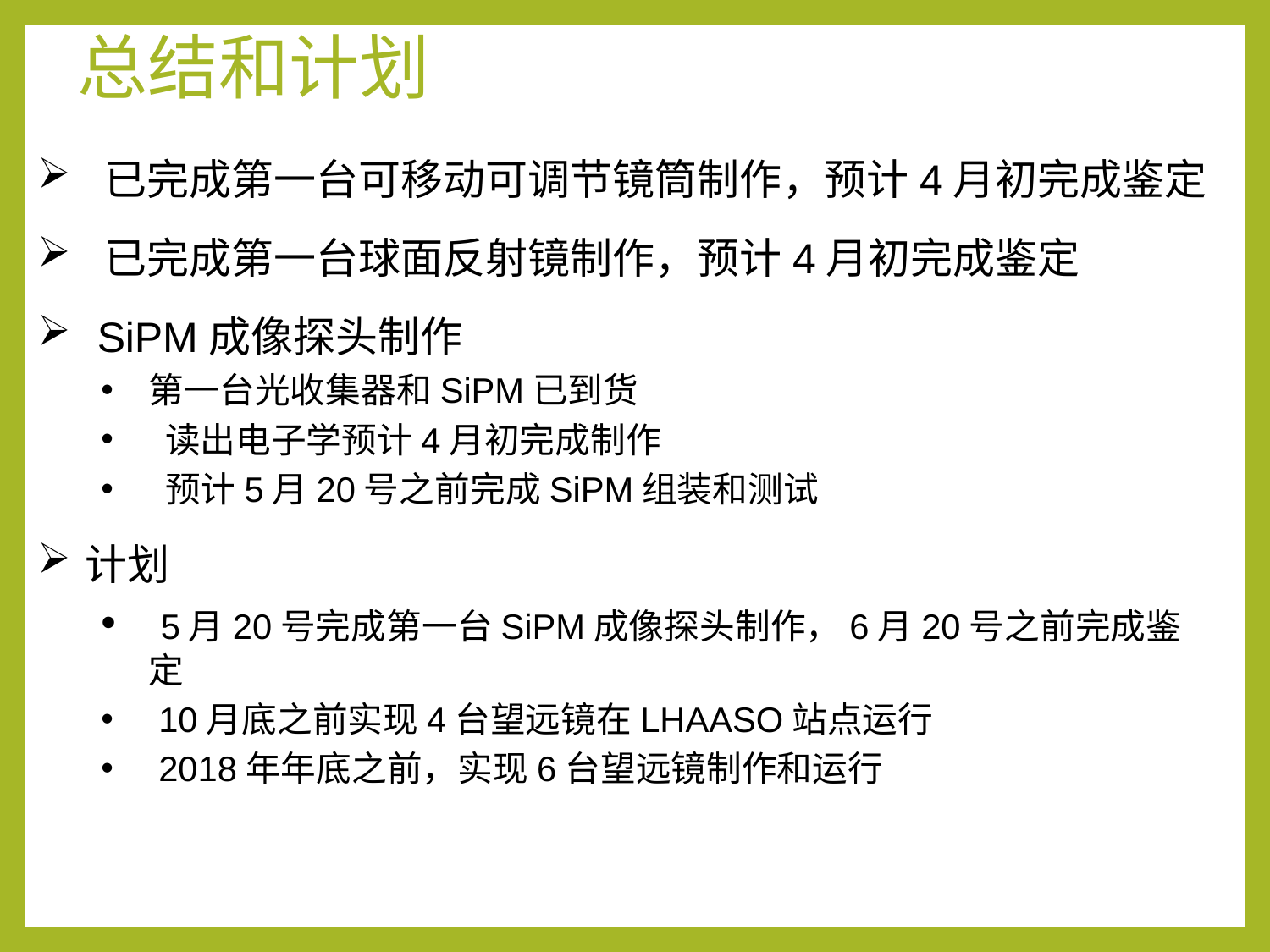

# 总结和计划
 已完成第一台可移动可调节镜筒制作，预计4月初完成鉴定

 已完成第一台球面反射镜制作，预计4月初完成鉴定

 SiPM成像探头制作
第一台光收集器和SiPM已到货
 读出电子学预计4月初完成制作
 预计5月20号之前完成SiPM组装和测试

计划
 5月20号完成第一台SiPM成像探头制作，6月20号之前完成鉴定
 10月底之前实现4台望远镜在LHAASO站点运行
 2018年年底之前，实现6台望远镜制作和运行